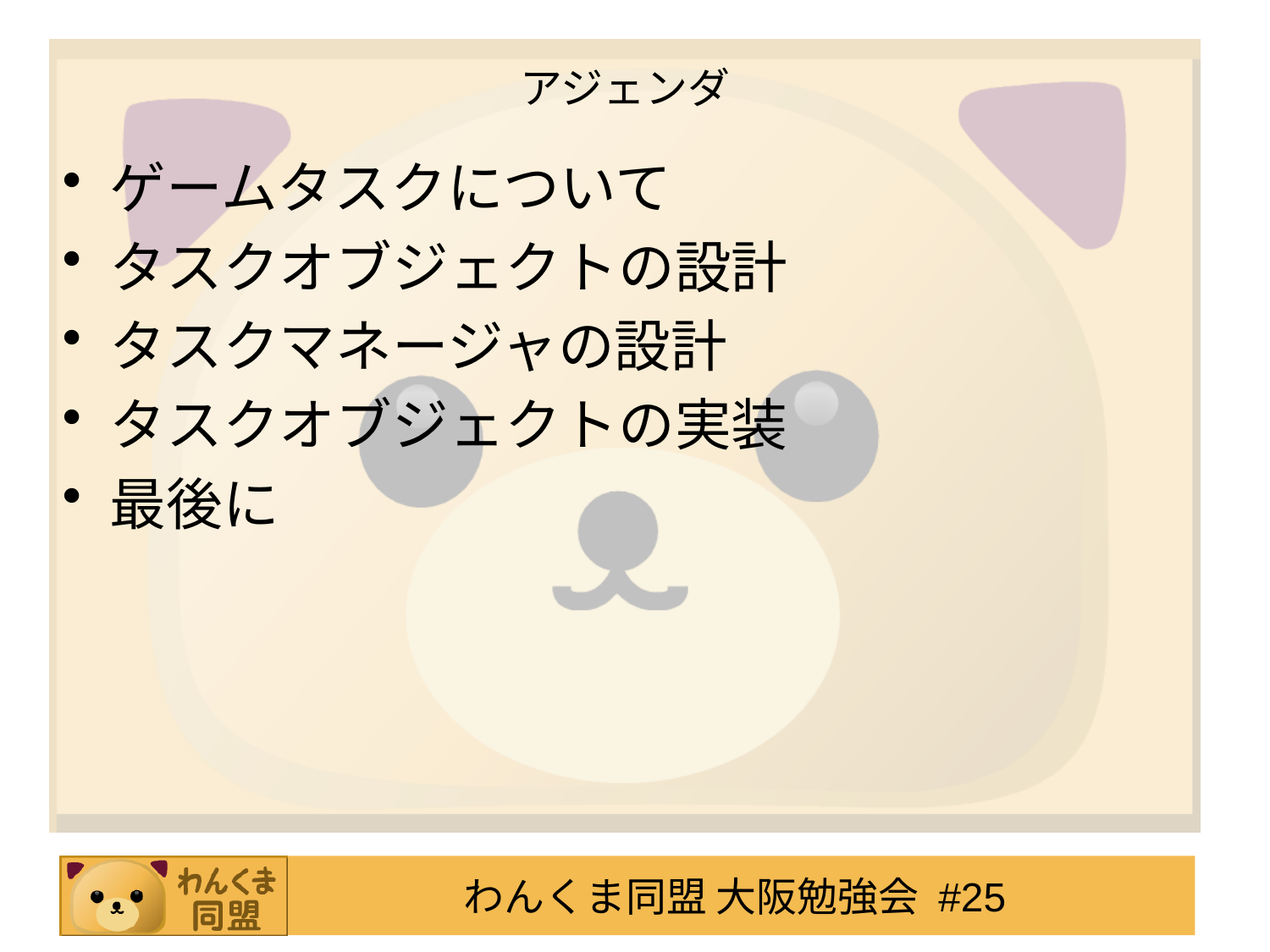

# アジェンダ
ゲームタスクについて
タスクオブジェクトの設計
タスクマネージャの設計
タスクオブジェクトの実装
最後に